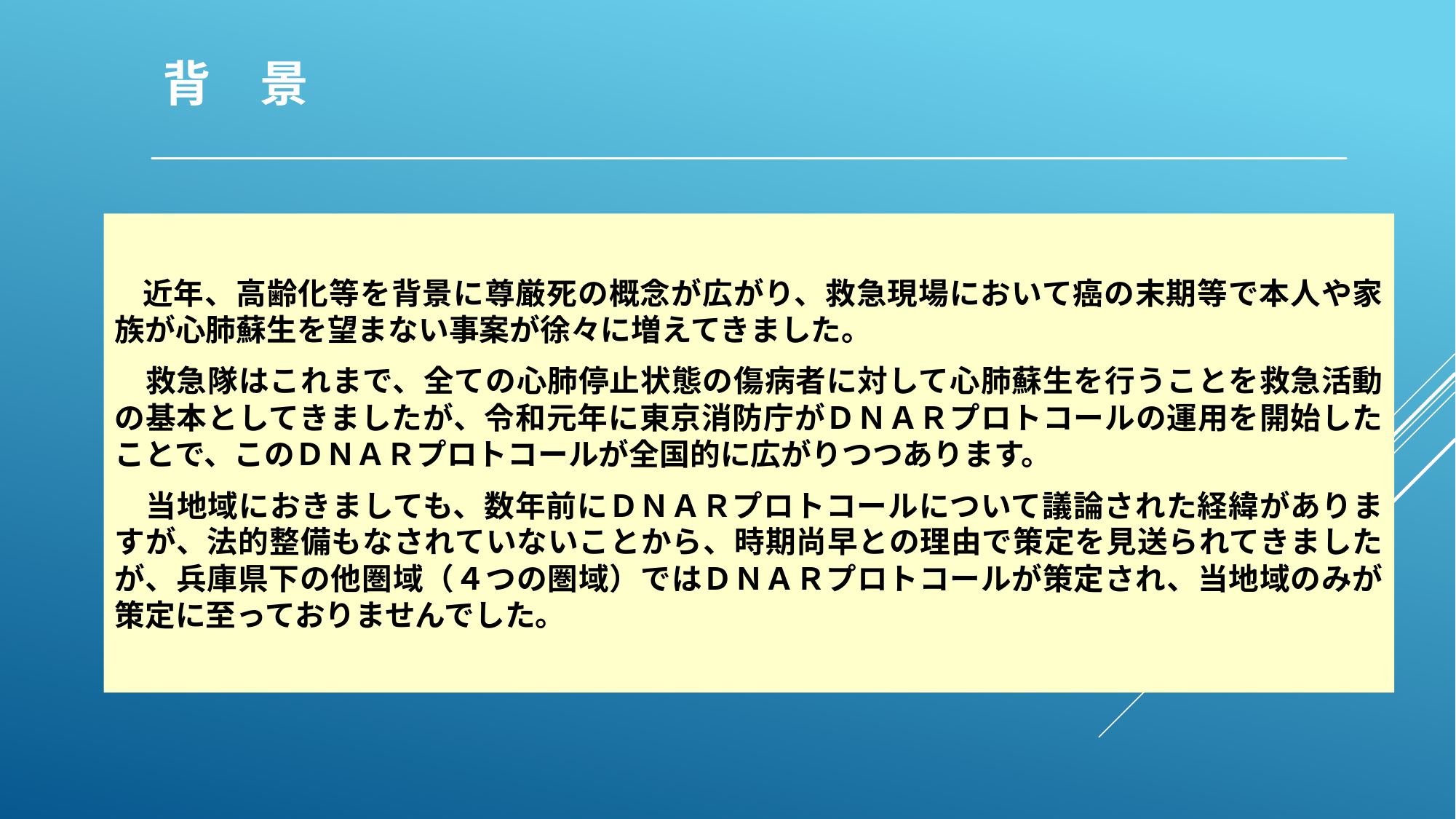

# 背　景
　近年、高齢化等を背景に尊厳死の概念が広がり、救急現場において癌の末期等で本人や家族が心肺蘇生を望まない事案が徐々に増えてきました。
　救急隊はこれまで、全ての心肺停止状態の傷病者に対して心肺蘇生を行うことを救急活動の基本としてきましたが、令和元年に東京消防庁がＤＮＡＲプロトコールの運用を開始したことで、このＤＮＡＲプロトコールが全国的に広がりつつあります。
　当地域におきましても、数年前にＤＮＡＲプロトコールについて議論された経緯がありますが、法的整備もなされていないことから、時期尚早との理由で策定を見送られてきましたが、兵庫県下の他圏域（４つの圏域）ではＤＮＡＲプロトコールが策定され、当地域のみが策定に至っておりませんでした。